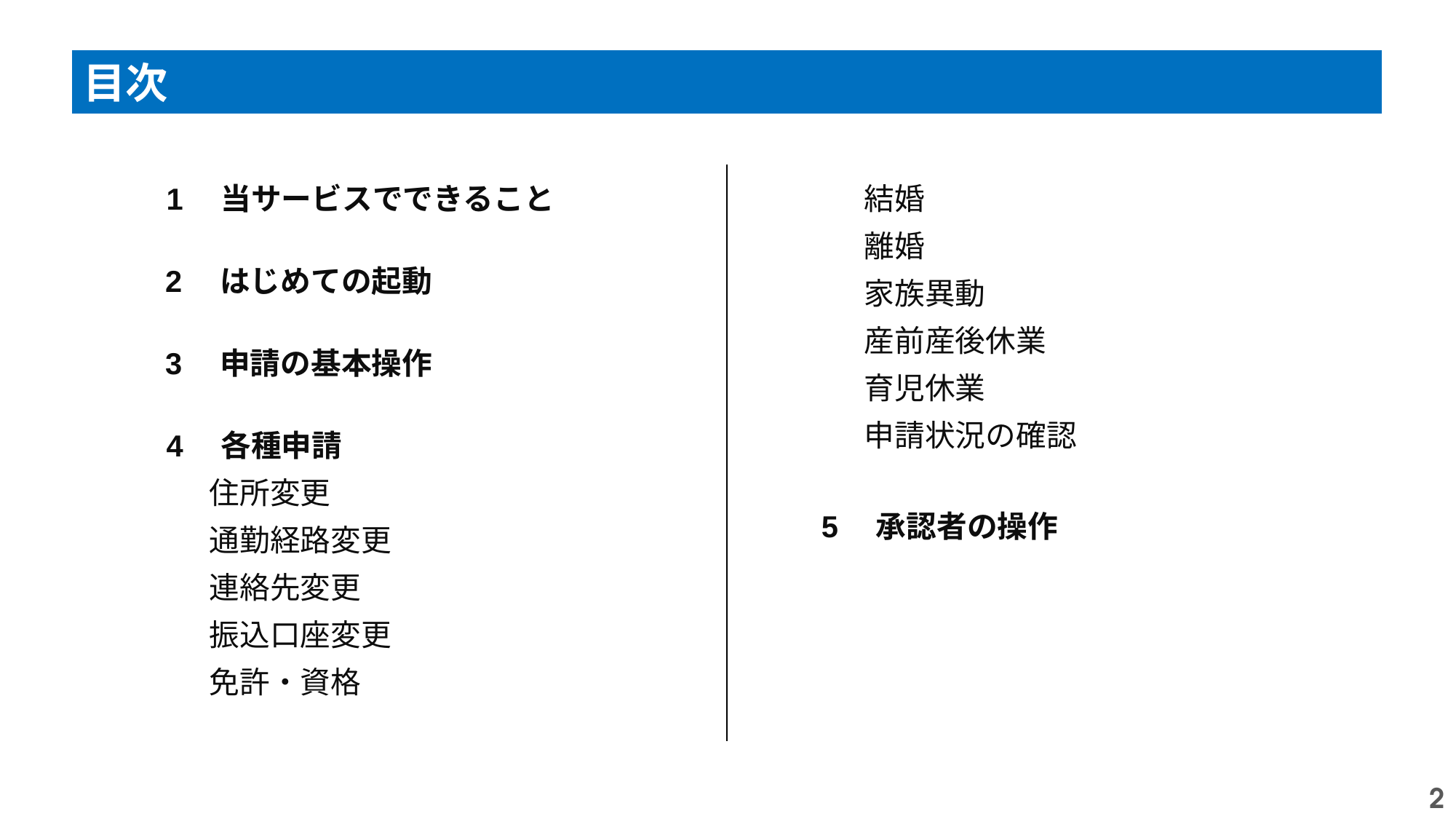

目次
結婚
離婚
家族異動
産前産後休業
育児休業
申請状況の確認
1　当サービスでできること
2　はじめての起動
3　申請の基本操作
4　各種申請
住所変更
通勤経路変更
連絡先変更
振込口座変更
免許・資格
5　承認者の操作
2